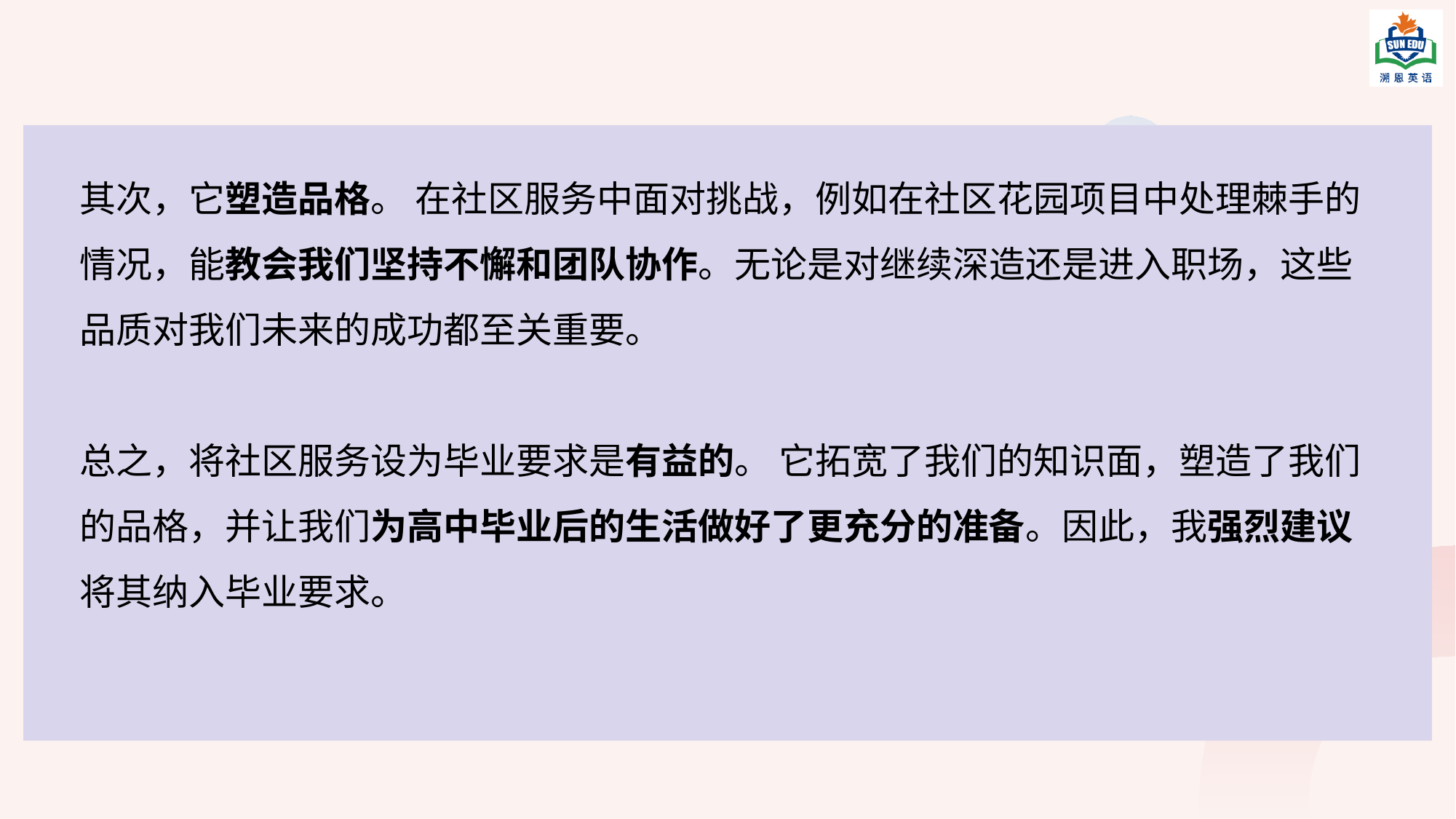

Secondly, it builds character. Facing challenges during community service, such as dealing with difficult situations in a community garden project, teaches us perseverance and teamwork. These qualities are essential for our future success, whether in further education or in the workplace.​

In conclusion, making community service a graduation requirement is beneficial. It broadens our knowledge, builds our character, and prepares us better for life after high school. Thus, I strongly advocate for its inclusion.​
其次，它塑造品格。 在社区服务中面对挑战，例如在社区花园项目中处理棘手的情况，能教会我们坚持不懈和团队协作。无论是对继续深造还是进入职场，这些品质对我们未来的成功都至关重要。

总之，将社区服务设为毕业要求是有益的。 它拓宽了我们的知识面，塑造了我们的品格，并让我们为高中毕业后的生活做好了更充分的准备。因此，我强烈建议将其纳入毕业要求。